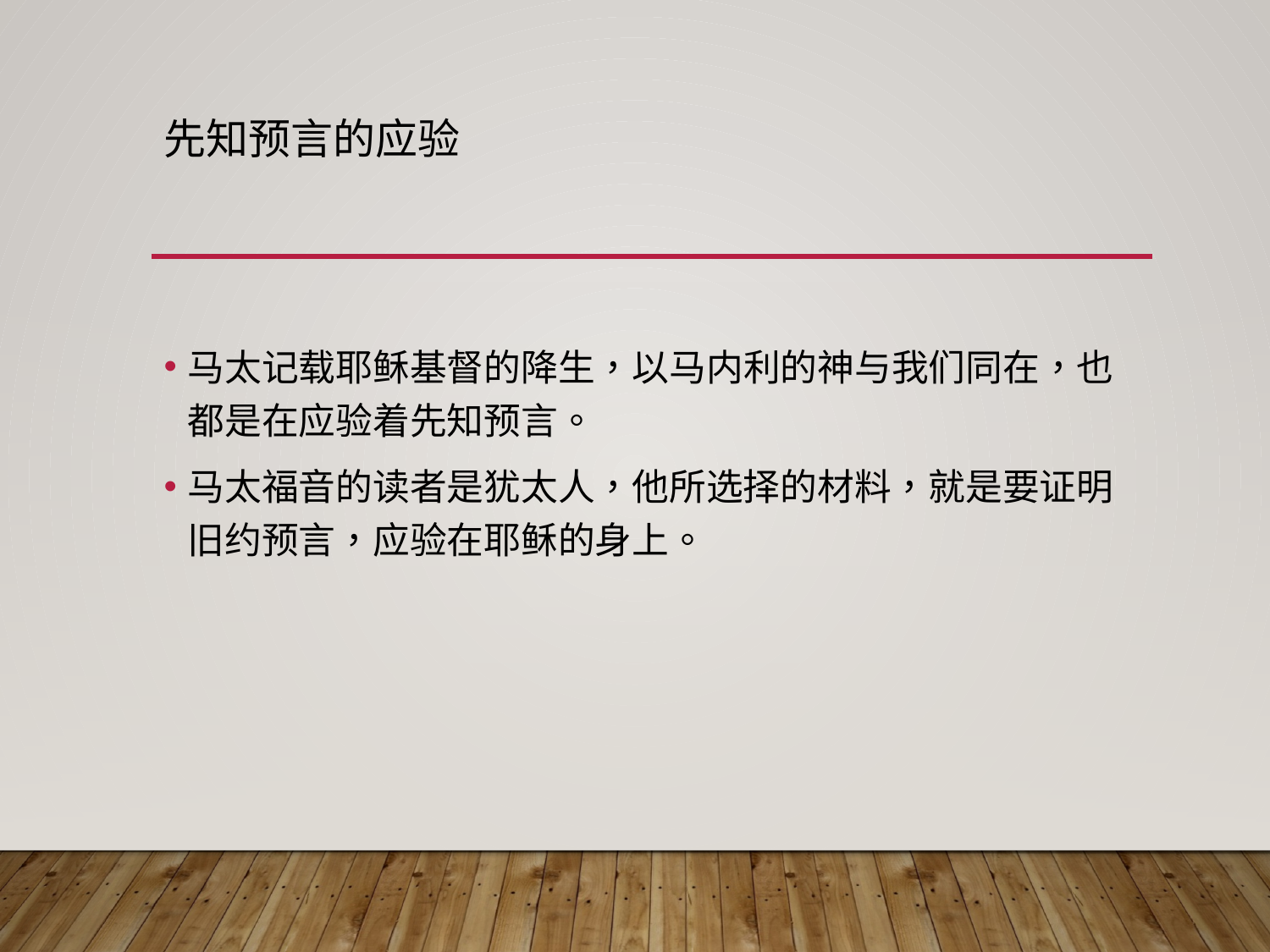

# 先知预言的应验
马太记载耶稣基督的降生，以马内利的神与我们同在，也都是在应验着先知预言。
马太福音的读者是犹太人，他所选择的材料，就是要证明旧约预言，应验在耶稣的身上。